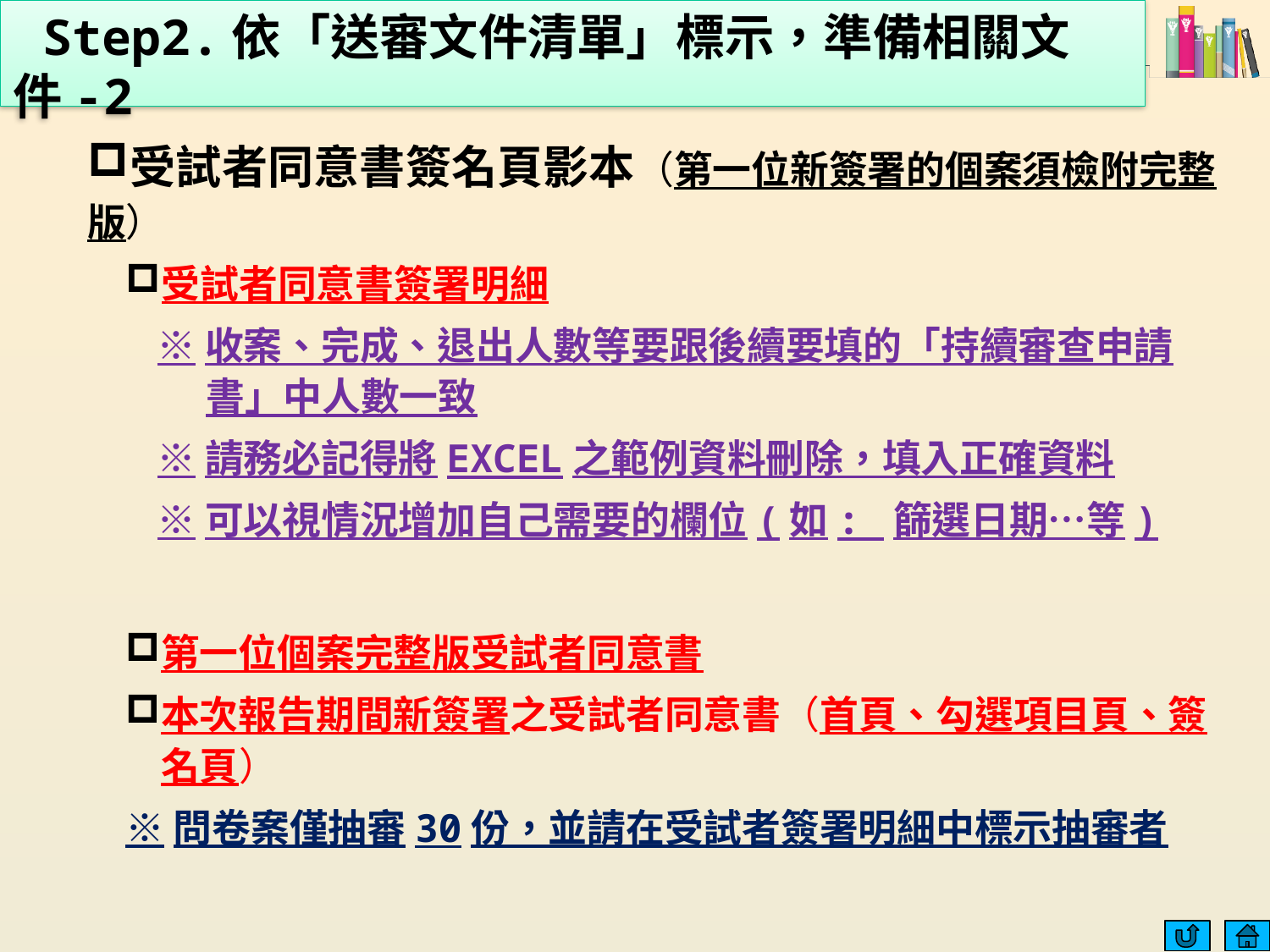

Step2.依「送審文件清單」標示，準備相關文件-2
受試者同意書簽名頁影本（第一位新簽署的個案須檢附完整版）
受試者同意書簽署明細
※收案、完成、退出人數等要跟後續要填的「持續審查申請書」中人數一致
※請務必記得將EXCEL之範例資料刪除，填入正確資料
※可以視情況增加自己需要的欄位(如: 篩選日期…等)

第一位個案完整版受試者同意書
本次報告期間新簽署之受試者同意書（首頁、勾選項目頁、簽名頁）
※問卷案僅抽審30份，並請在受試者簽署明細中標示抽審者